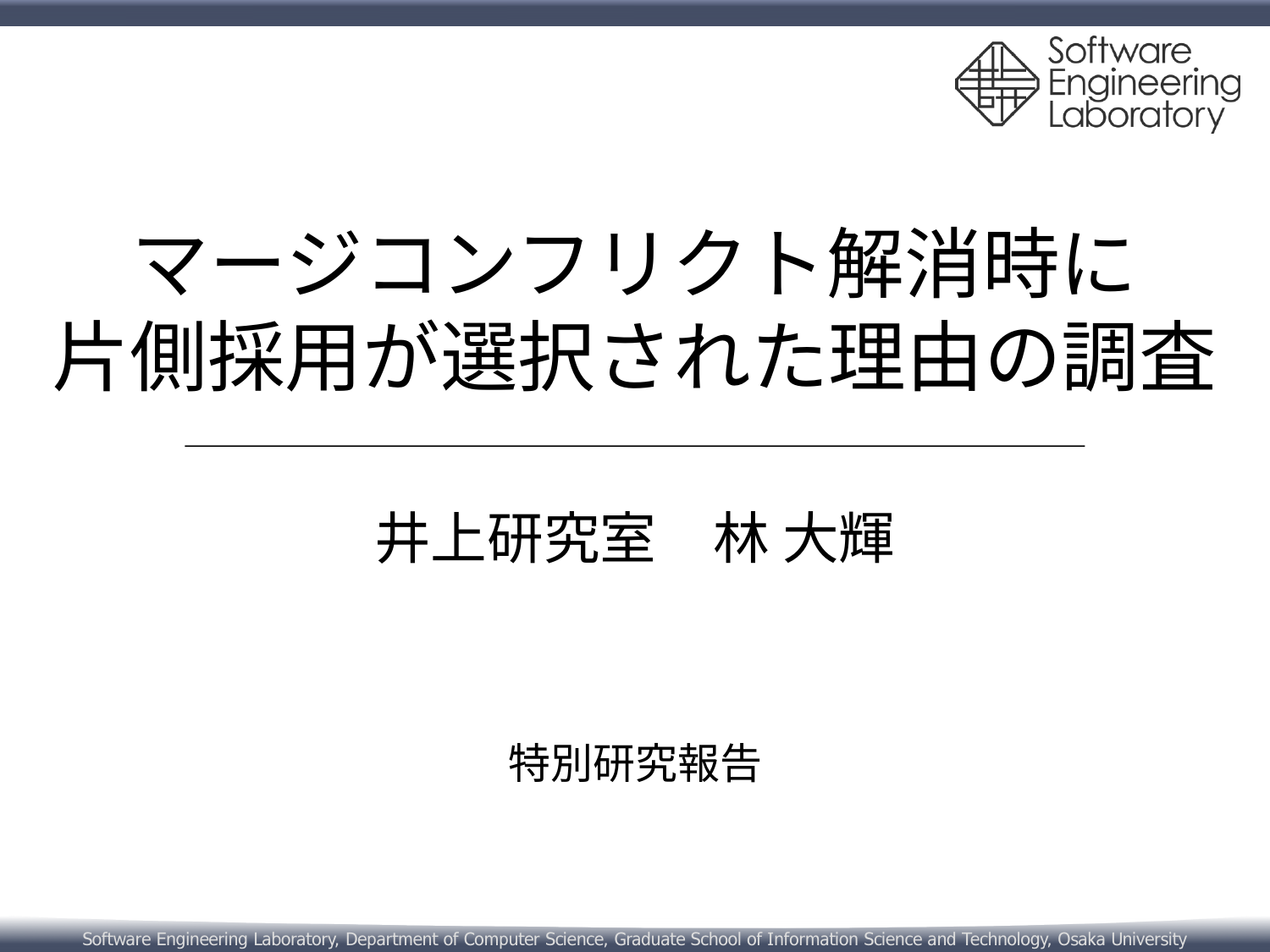

# マージコンフリクト解消時に 片側採用が選択された理由の調査
井上研究室　林 大輝

特別研究報告